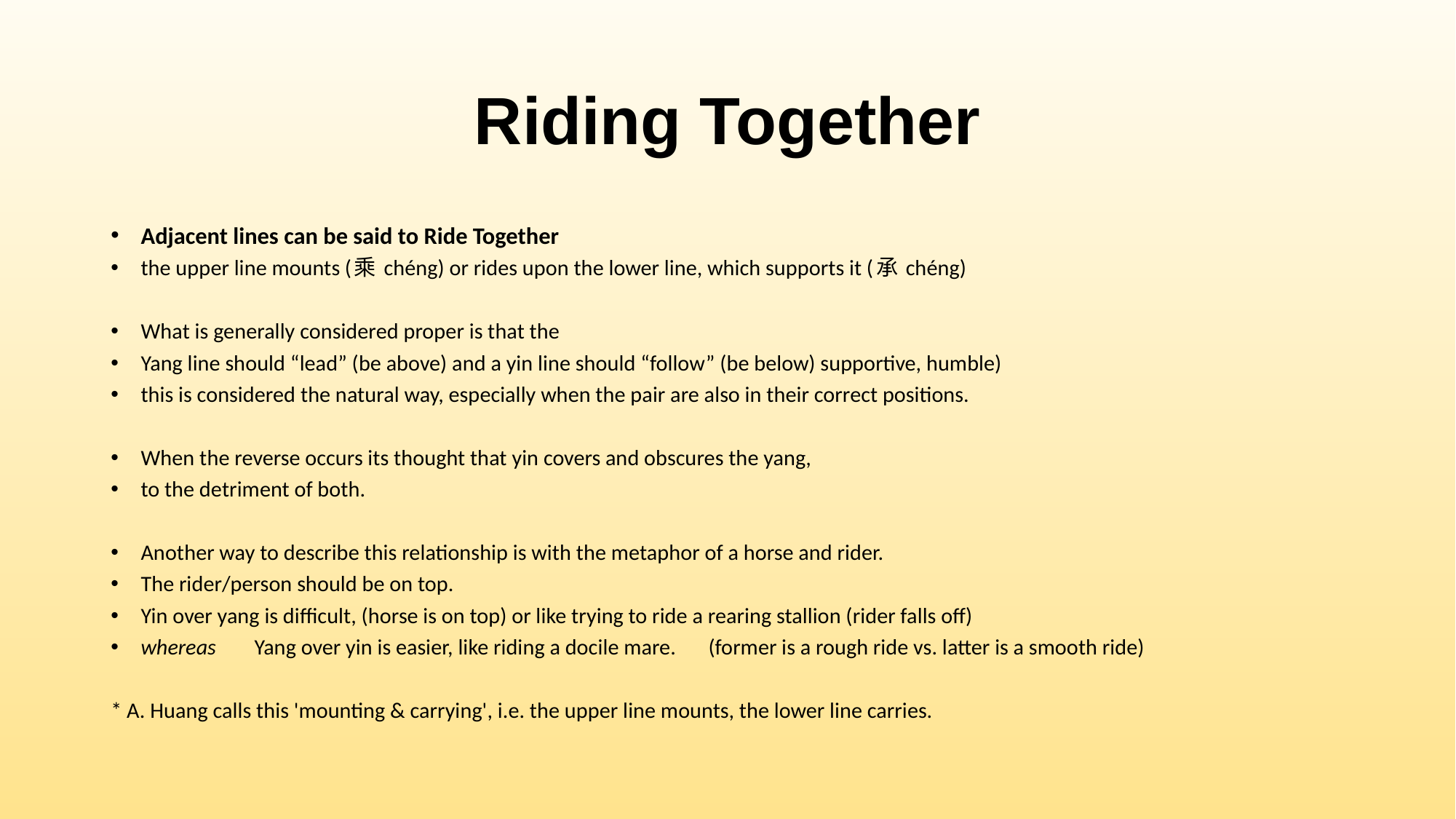

# Riding Together
Adjacent lines can be said to Ride Together
the upper line mounts (乘 chéng) or rides upon the lower line, which supports it (承 chéng)

What is generally considered proper is that the
Yang line should “lead” (be above) and a yin line should “follow” (be below) supportive, humble)
this is considered the natural way, especially when the pair are also in their correct positions.

When the reverse occurs its thought that yin covers and obscures the yang,
to the detriment of both.

Another way to describe this relationship is with the metaphor of a horse and rider.
The rider/person should be on top.
Yin over yang is difficult, (horse is on top) or like trying to ride a rearing stallion (rider falls off)
whereas	Yang over yin is easier, like riding a docile mare.	(former is a rough ride vs. latter is a smooth ride)

* A. Huang calls this 'mounting & carrying', i.e. the upper line mounts, the lower line carries.